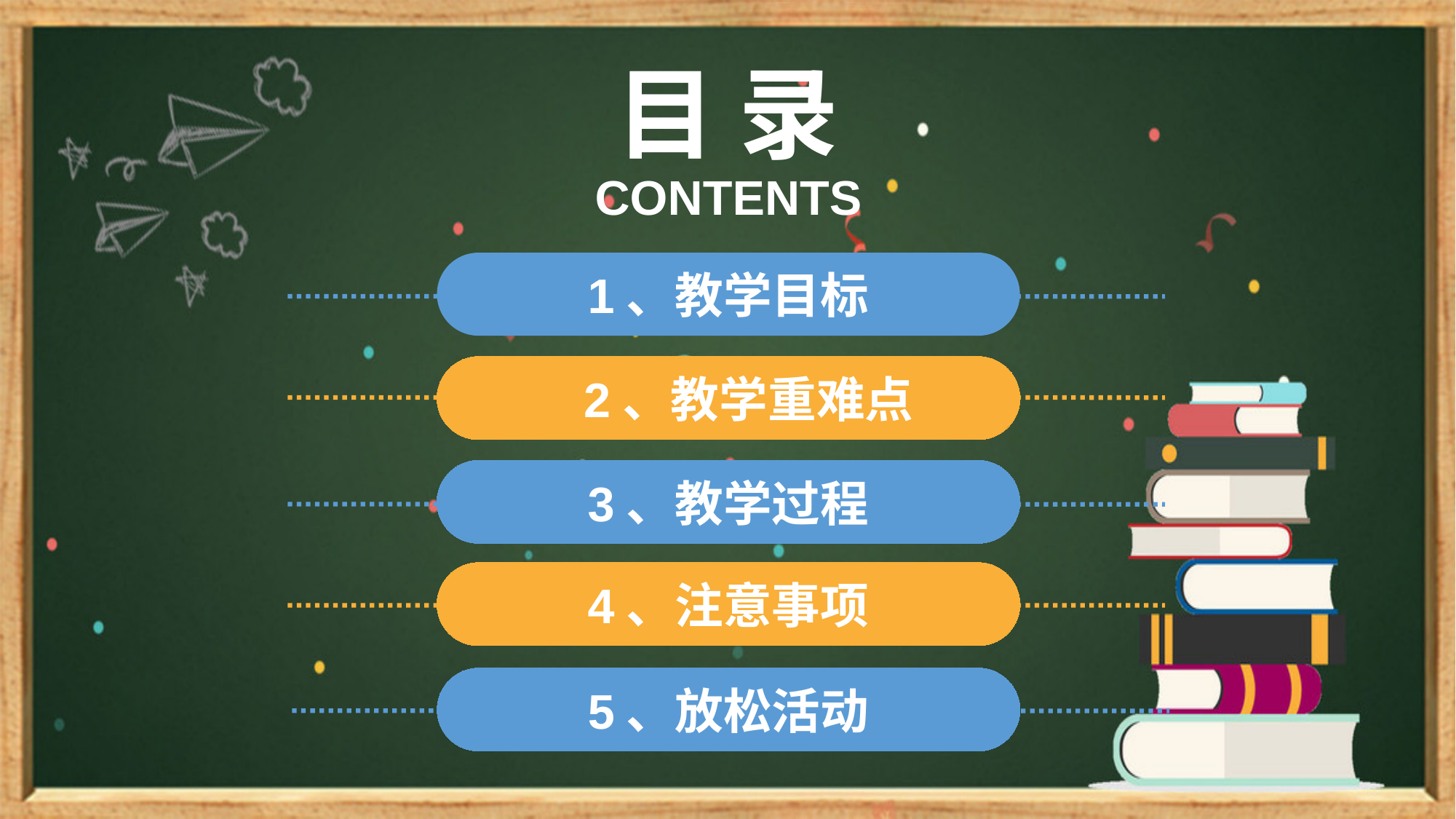

目 录
CONTENTS
1、教学目标
   2、教学重难点
3、教学过程
4、注意事项
5、放松活动